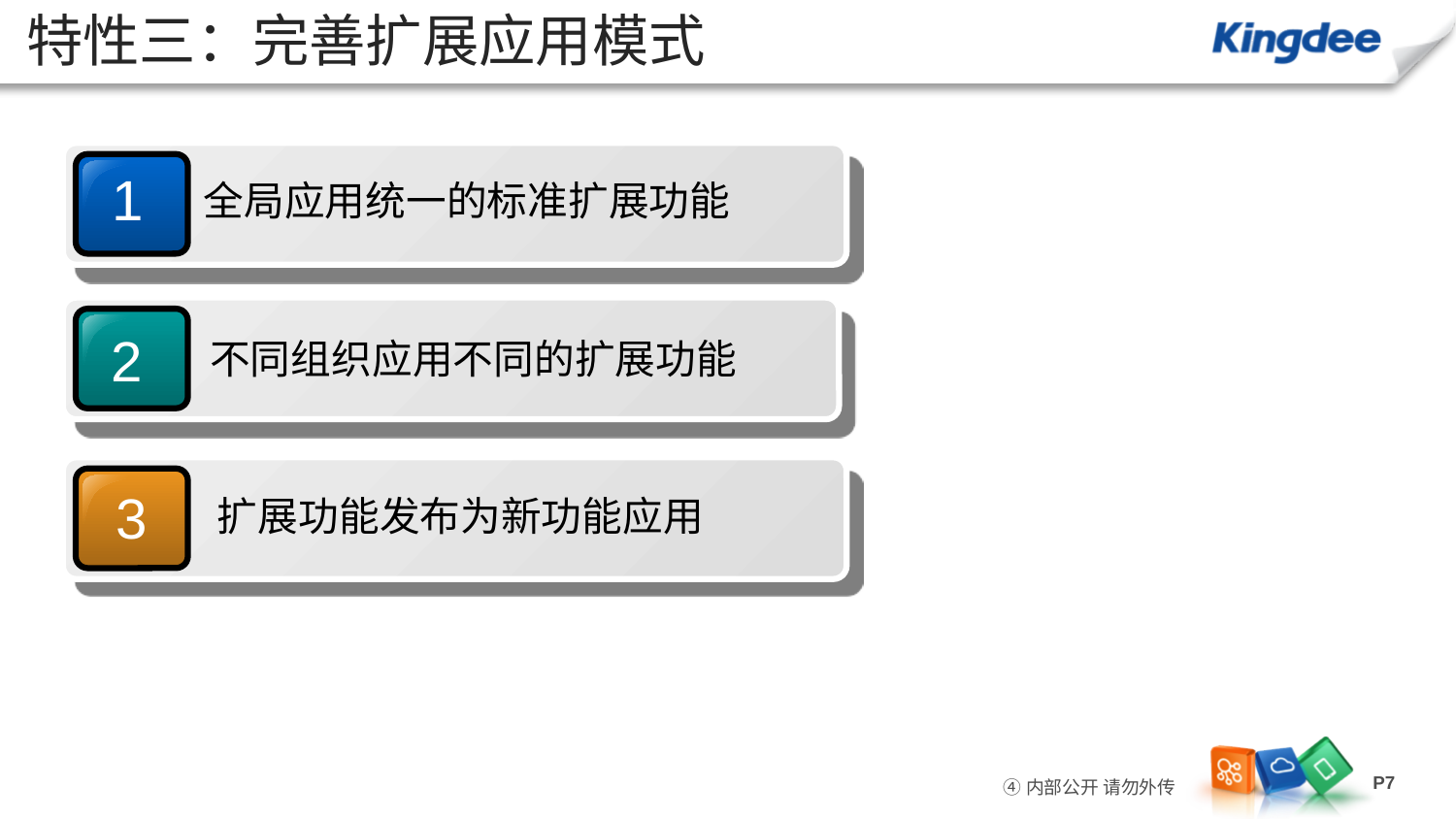

特性三：完善扩展应用模式

1

全局应用统一的标准扩展功能

2
不同组织应用不同的扩展功能

3
扩展功能发布为新功能应用